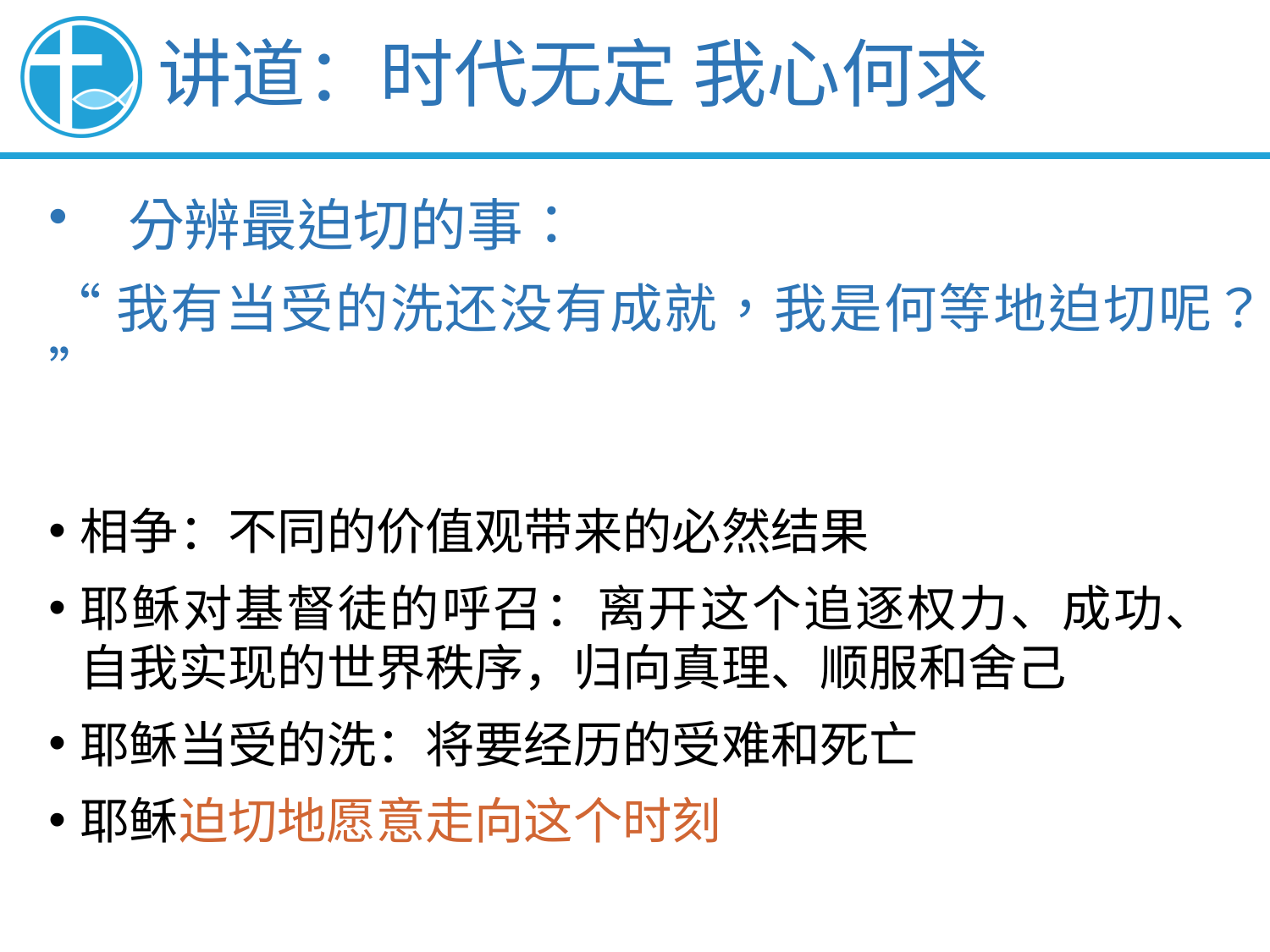

讲道：时代无定 我心何求
分辨最迫切的事：
“我有当受的洗还没有成就，我是何等地迫切呢？”

相争：不同的价值观带来的必然结果
耶稣对基督徒的呼召：离开这个追逐权力、成功、自我实现的世界秩序，归向真理、顺服和舍己
耶稣当受的洗：将要经历的受难和死亡
耶稣迫切地愿意走向这个时刻